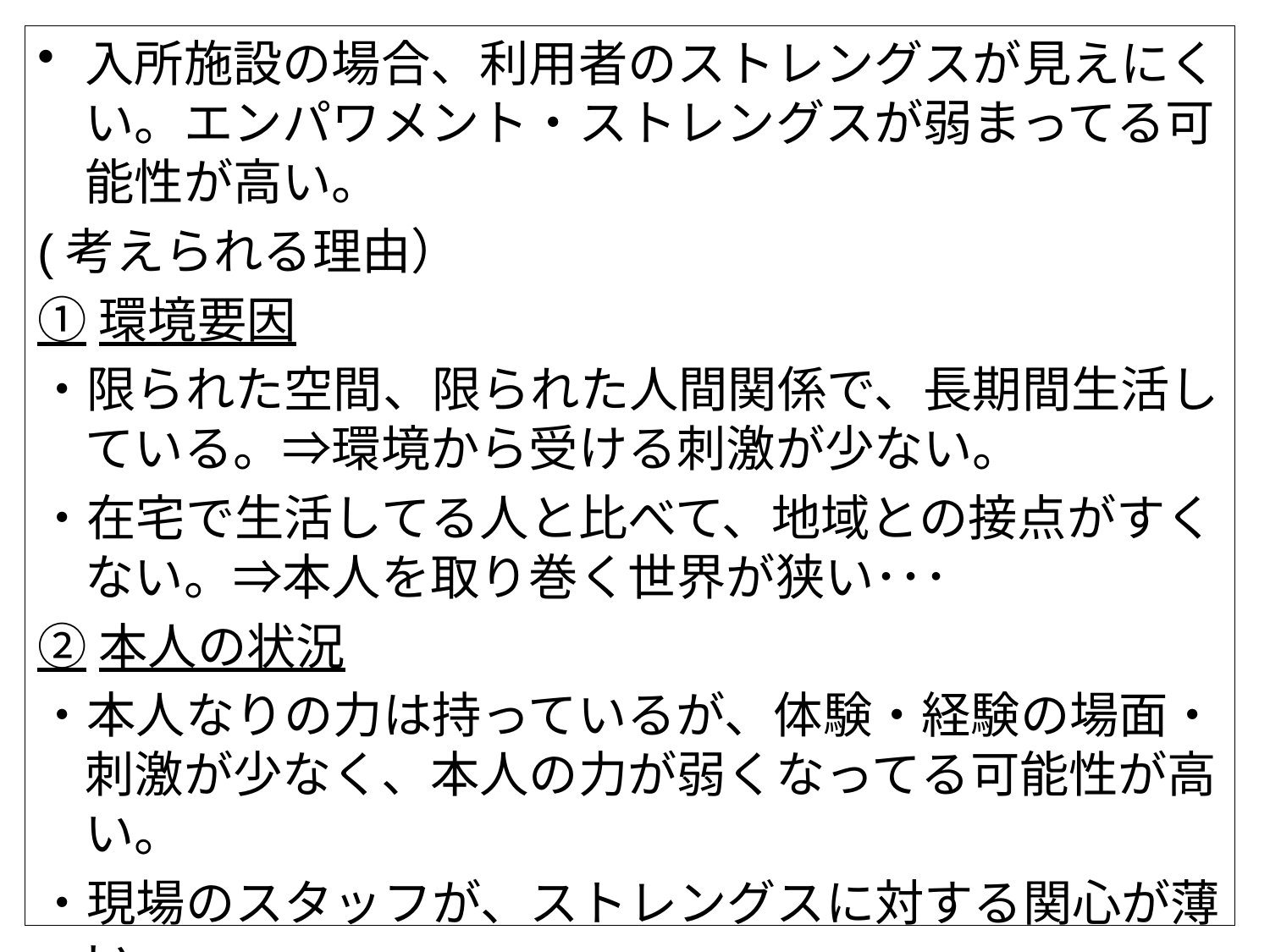

入所施設の場合、利用者のストレングスが見えにくい。エンパワメント・ストレングスが弱まってる可能性が高い。
(考えられる理由）
①環境要因
・限られた空間、限られた人間関係で、長期間生活している。⇒環境から受ける刺激が少ない。
・在宅で生活してる人と比べて、地域との接点がすくない。⇒本人を取り巻く世界が狭い･･･
②本人の状況
・本人なりの力は持っているが、体験・経験の場面・刺激が少なく、本人の力が弱くなってる可能性が高い。
・現場のスタッフが、ストレングスに対する関心が薄い。